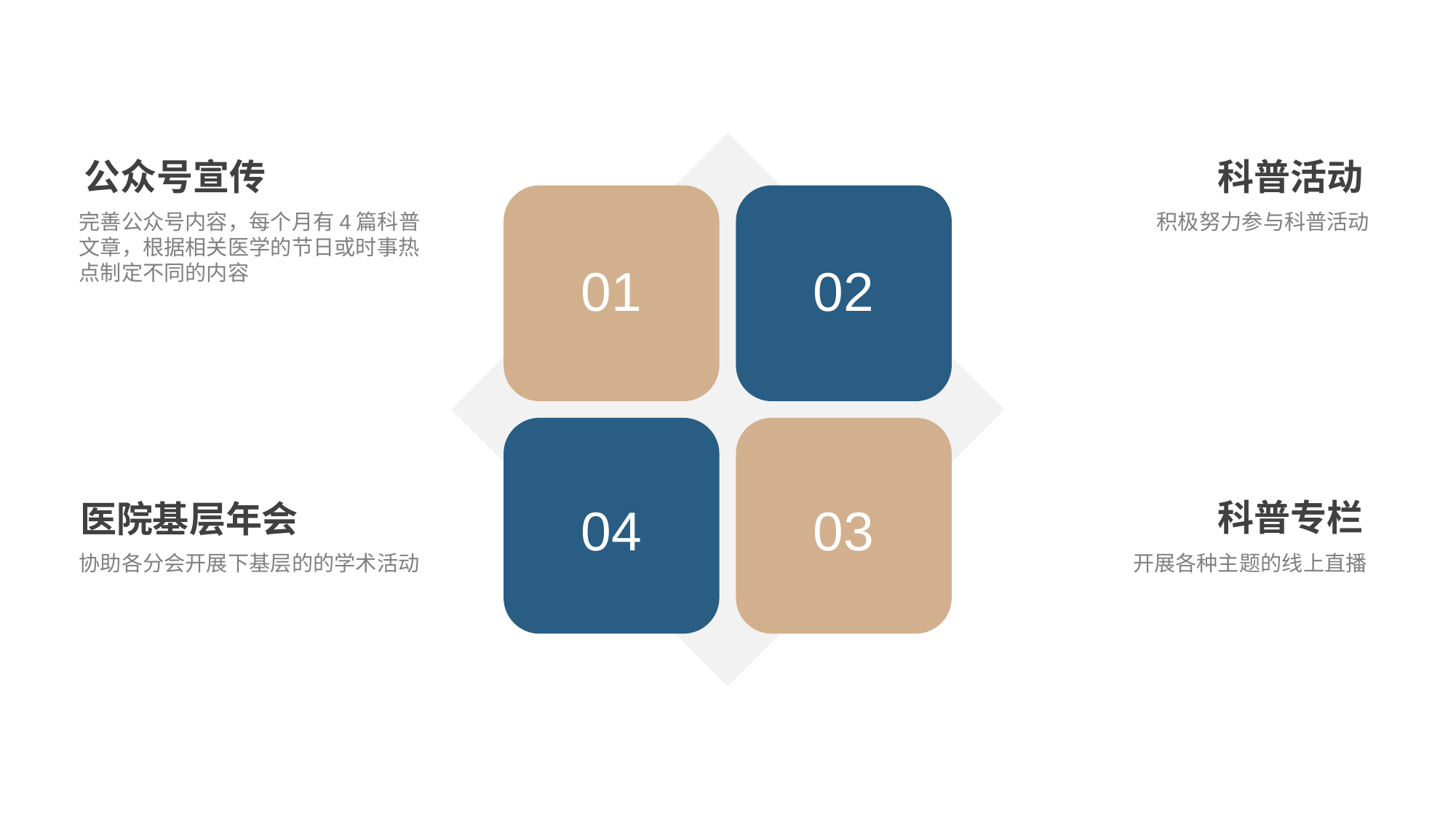

科普活动
公众号宣传

积极努力参与科普活动
完善公众号内容，每个月有4篇科普文章，根据相关医学的节日或时事热点制定不同的内容
01
02

科普专栏
医院基层年会
04
03
协助各分会开展下基层的的学术活动
开展各种主题的线上直播